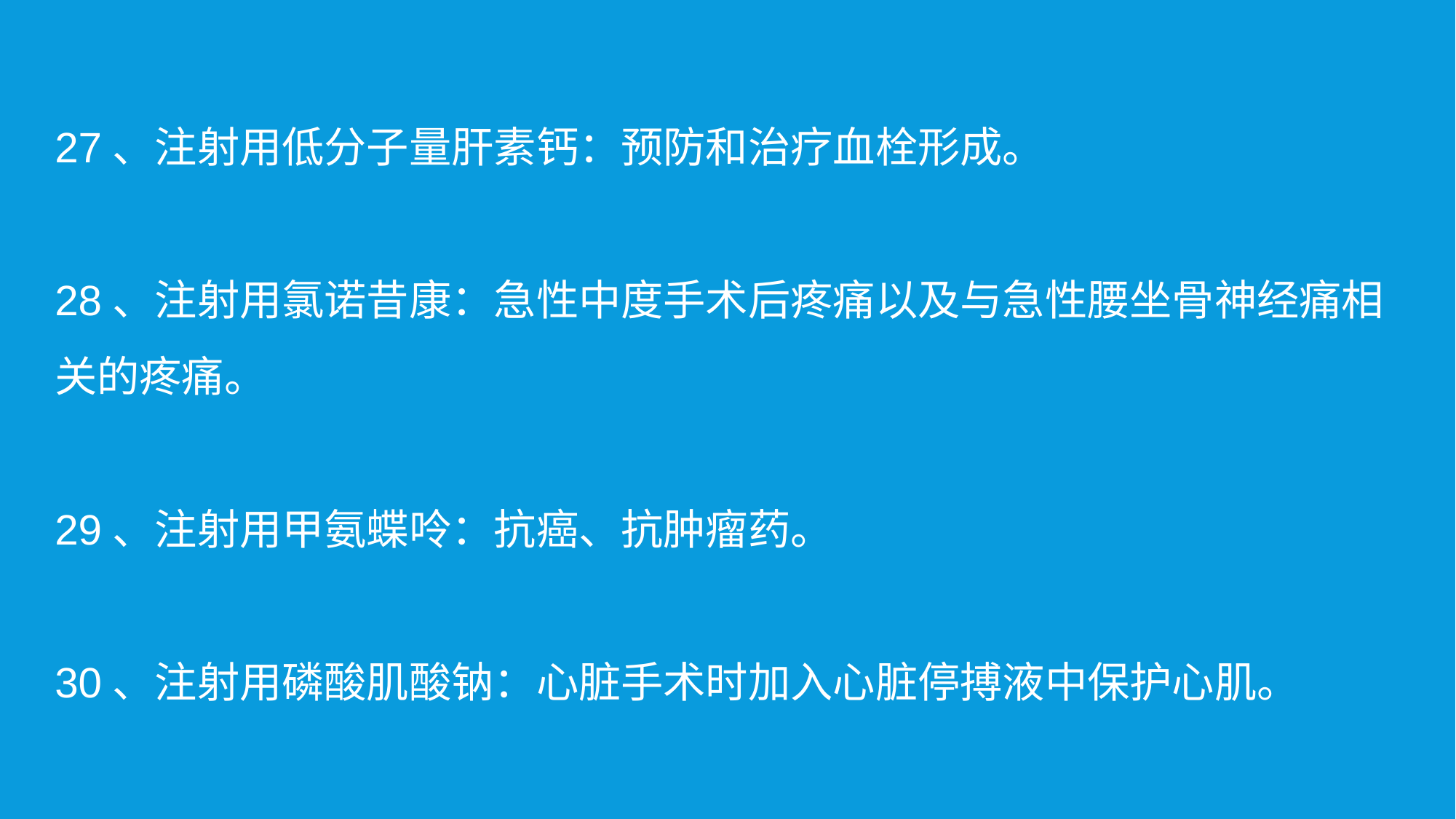

27、注射用低分子量肝素钙：预防和治疗血栓形成。

28、注射用氯诺昔康：急性中度手术后疼痛以及与急性腰坐骨神经痛相关的疼痛。

29、注射用甲氨蝶呤：抗癌、抗肿瘤药。

30、注射用磷酸肌酸钠：心脏手术时加入心脏停搏液中保护心肌。